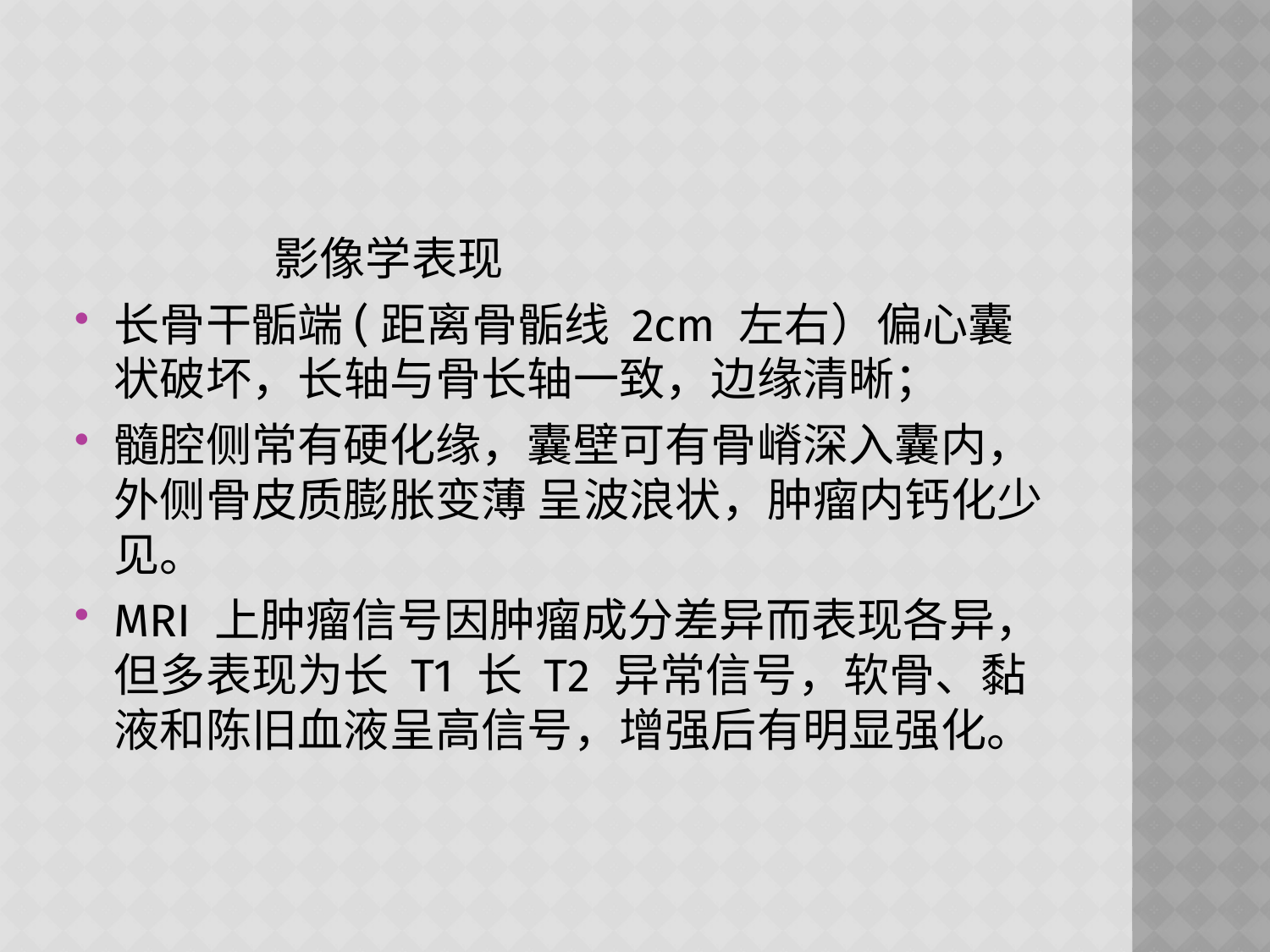

#
                  影像学表现
长骨干骺端(距离骨骺线 2cm 左右）偏心囊状破坏，长轴与骨长轴一致，边缘清晰；
髓腔侧常有硬化缘，囊壁可有骨嵴深入囊内，外侧骨皮质膨胀变薄 呈波浪状，肿瘤内钙化少见。
MRI 上肿瘤信号因肿瘤成分差异而表现各异，但多表现为长 T1 长 T2 异常信号，软骨、黏液和陈旧血液呈高信号，增强后有明显强化。